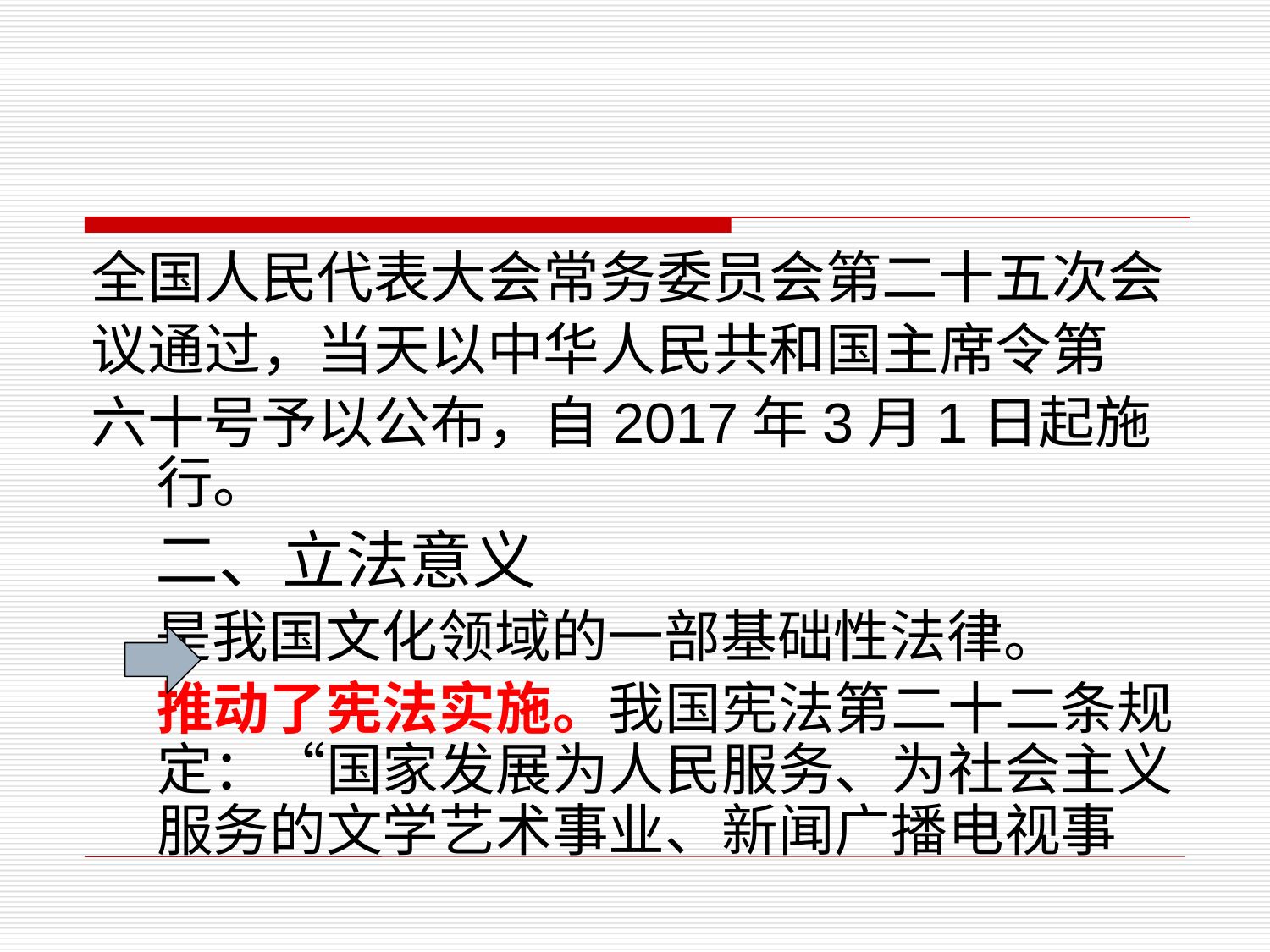

全国人民代表大会常务委员会第二十五次会
议通过，当天以中华人民共和国主席令第
六十号予以公布，自2017年3月1日起施行。
    二、立法意义
    是我国文化领域的一部基础性法律。
    推动了宪法实施。我国宪法第二十二条规定：“国家发展为人民服务、为社会主义服务的文学艺术事业、新闻广播电视事